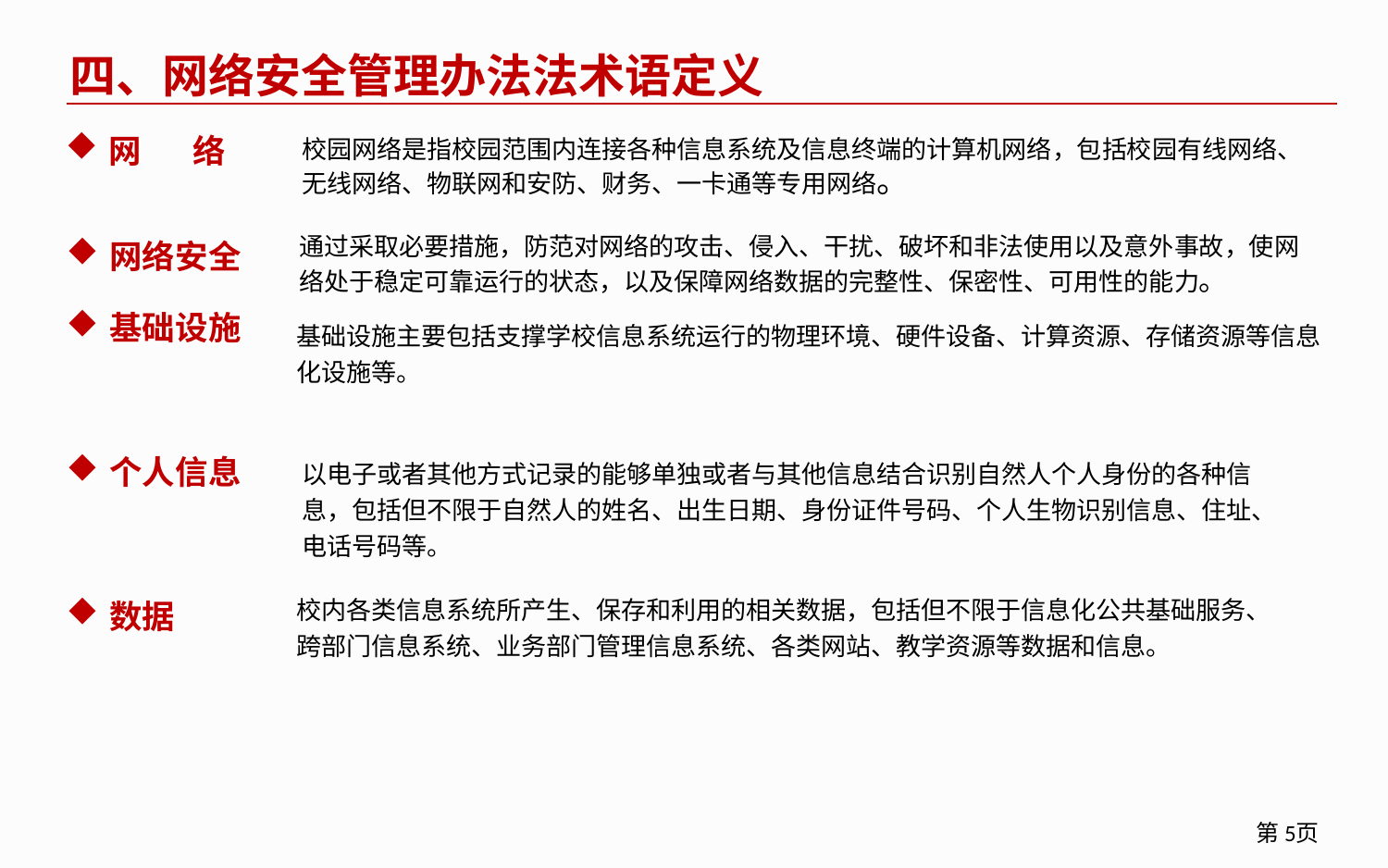

四、网络安全管理办法法术语定义
校园网络是指校园范围内连接各种信息系统及信息终端的计算机网络，包括校园有线网络、无线网络、物联网和安防、财务、一卡通等专用网络。
网       络
通过采取必要措施，防范对网络的攻击、侵入、干扰、破坏和非法使用以及意外事故，使网络处于稳定可靠运行的状态，以及保障网络数据的完整性、保密性、可用性的能力。
网络安全
基础设施

个人信息

数据

基础设施主要包括支撑学校信息系统运行的物理环境、硬件设备、计算资源、存储资源等信息化设施等。
以电子或者其他方式记录的能够单独或者与其他信息结合识别自然人个人身份的各种信息，包括但不限于自然人的姓名、出生日期、身份证件号码、个人生物识别信息、住址、电话号码等。
校内各类信息系统所产生、保存和利用的相关数据，包括但不限于信息化公共基础服务、跨部门信息系统、业务部门管理信息系统、各类网站、教学资源等数据和信息。